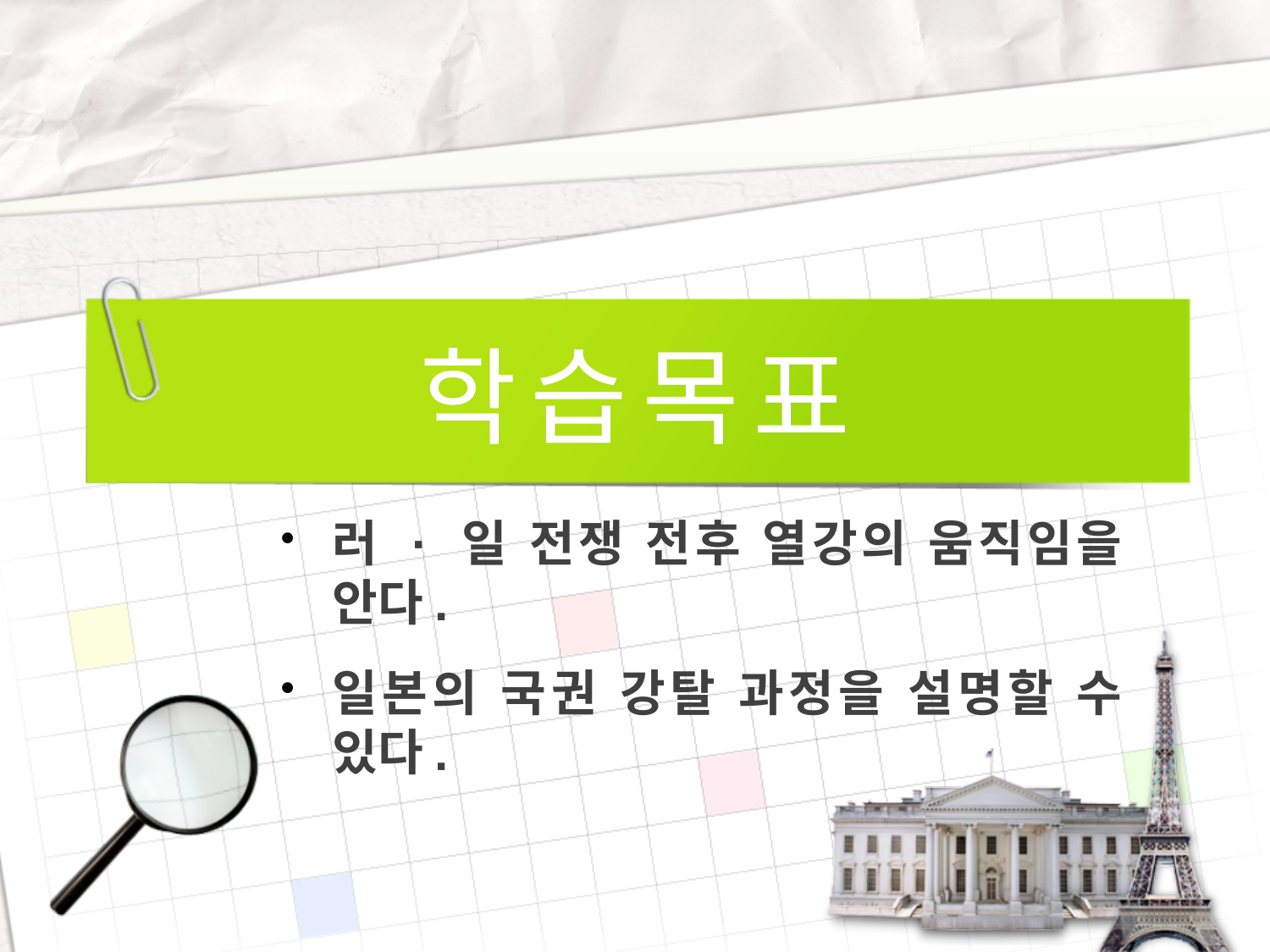

# 학 습 목 표
러 · 일 전쟁 전후 열강의 움직임을 안다.
일본의 국권 강탈 과정을 설명할 수 있다.